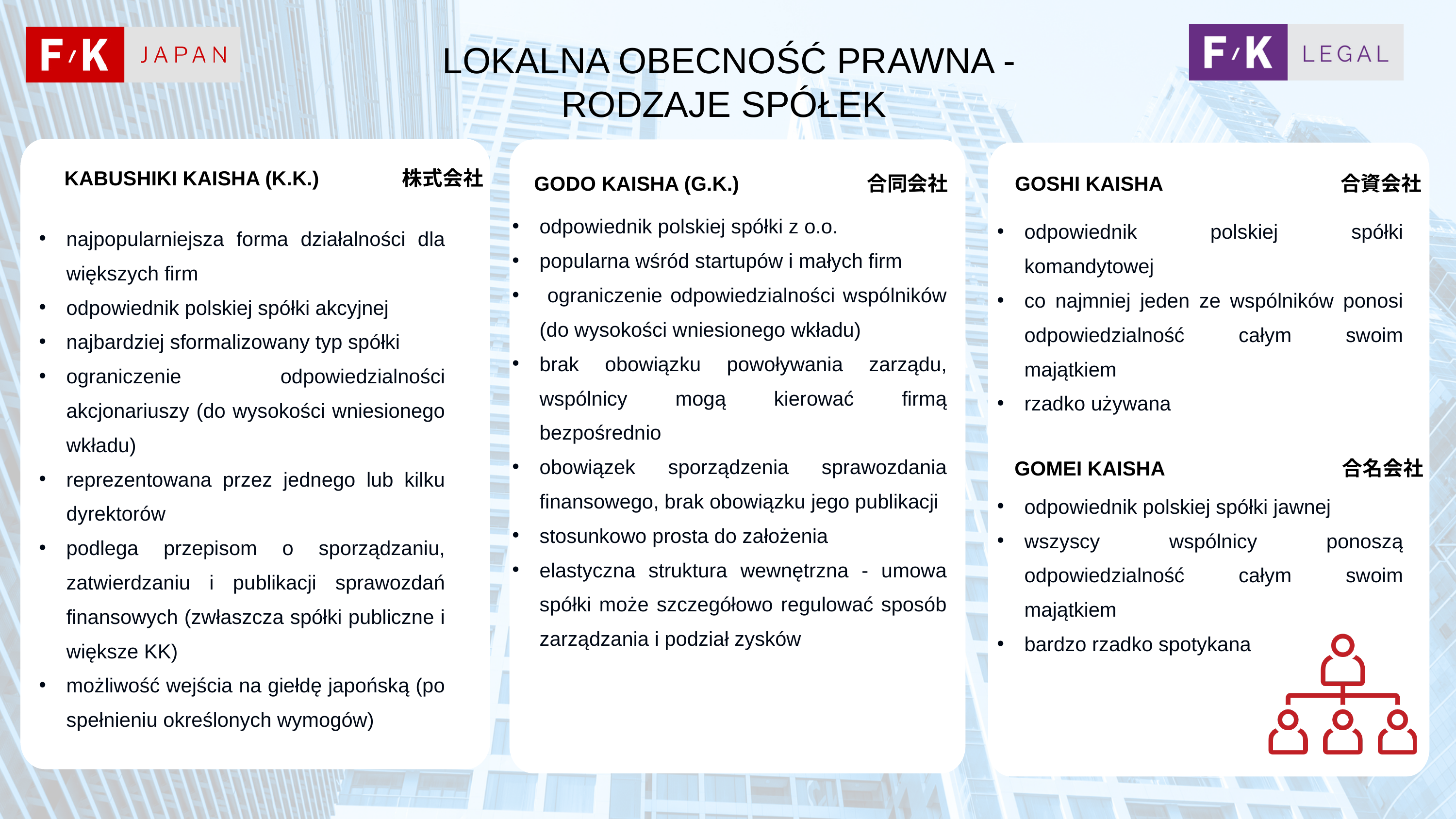

LOKALNA OBECNOŚĆ PRAWNA - RODZAJE SPÓŁEK

KABUSHIKI KAISHA (K.K.)              株式会社
GODO KAISHA (G.K.)                      合同会社
GOSHI KAISHA                               合資会社
odpowiednik polskiej spółki z o.o.
popularna wśród startupów i małych firm
 ograniczenie odpowiedzialności wspólników (do wysokości wniesionego wkładu)
brak obowiązku powoływania zarządu, wspólnicy mogą kierować firmą bezpośrednio
obowiązek sporządzenia sprawozdania finansowego, brak obowiązku jego publikacji
stosunkowo prosta do założenia
elastyczna struktura wewnętrzna - umowa spółki może szczegółowo regulować sposób zarządzania i podział zysków

odpowiednik polskiej spółki komandytowej
co najmniej jeden ze wspólników ponosi odpowiedzialność całym swoim majątkiem
rzadko używana

odpowiednik polskiej spółki jawnej
wszyscy wspólnicy ponoszą odpowiedzialność całym swoim majątkiem
bardzo rzadko spotykana

najpopularniejsza forma działalności dla większych firm
odpowiednik polskiej spółki akcyjnej
najbardziej sformalizowany typ spółki
ograniczenie odpowiedzialności akcjonariuszy (do wysokości wniesionego wkładu)
reprezentowana przez jednego lub kilku dyrektorów
podlega przepisom o sporządzaniu, zatwierdzaniu i publikacji sprawozdań finansowych (zwłaszcza spółki publiczne i większe KK)
możliwość wejścia na giełdę japońską (po spełnieniu określonych wymogów)

GOMEI KAISHA                               合名会社